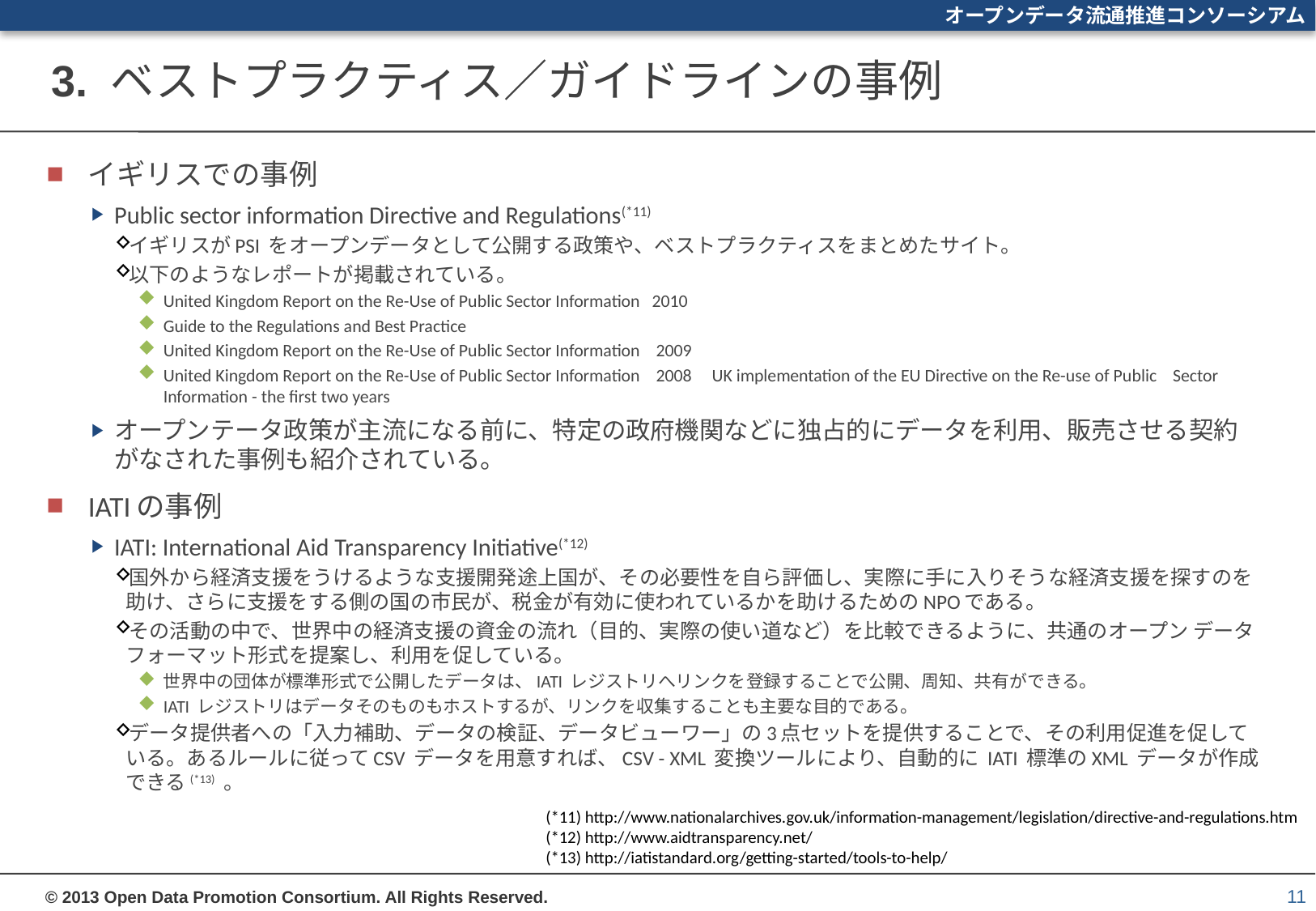

# 3. ベストプラクティス／ガイドラインの事例
イギリスでの事例
Public sector information Directive and Regulations(*11)
イギリスがPSI をオープンデータとして公開する政策や、ベストプラクティスをまとめたサイト。
以下のようなレポートが掲載されている。
United Kingdom Report on the Re-Use of Public Sector Information   2010
Guide to the Regulations and Best Practice
United Kingdom Report on the Re-Use of Public Sector Information    2009
United Kingdom Report on the Re-Use of Public Sector Information    2008     UK implementation of the EU Directive on the Re-use of Public    Sector Information - the first two years
オープンテータ政策が主流になる前に、特定の政府機関などに独占的にデータを利用、販売させる契約がなされた事例も紹介されている。
IATIの事例
IATI: International Aid Transparency Initiative(*12)
国外から経済支援をうけるような支援開発途上国が、その必要性を自ら評価し、実際に手に入りそうな経済支援を探すのを助け、さらに支援をする側の国の市民が、税金が有効に使われているかを助けるためのNPOである。
その活動の中で、世界中の経済支援の資金の流れ（目的、実際の使い道など）を比較できるように、共通のオープン データフォーマット形式を提案し、利用を促している。
世界中の団体が標準形式で公開したデータは、IATI レジストリへリンクを登録することで公開、周知、共有ができる。
IATI レジストリはデータそのものもホストするが、リンクを収集することも主要な目的である。
データ提供者への「入力補助、データの検証、データビューワー」の3点セットを提供することで、その利用促進を促している。あるルールに従ってCSV データを用意すれば、CSV - XML 変換ツールにより、自動的に IATI 標準のXML データが作成できる(*13) 。

(*11) http://www.nationalarchives.gov.uk/information-management/legislation/directive-and-regulations.htm
(*12) http://www.aidtransparency.net/
(*13) http://iatistandard.org/getting-started/tools-to-help/
11